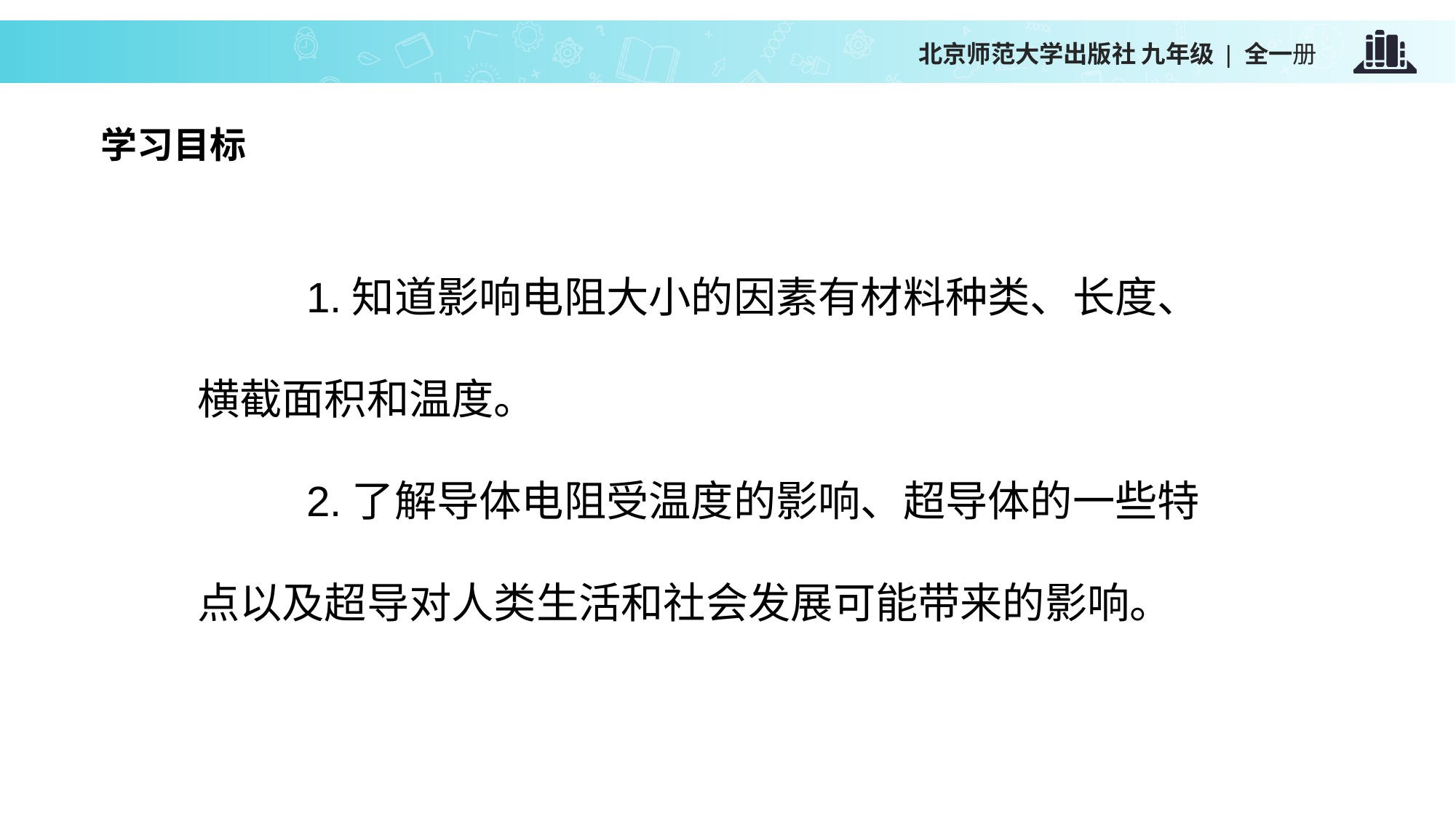

学习目标
1.知道影响电阻大小的因素有材料种类、长度、横截面积和温度。
2.了解导体电阻受温度的影响、超导体的一些特点以及超导对人类生活和社会发展可能带来的影响。